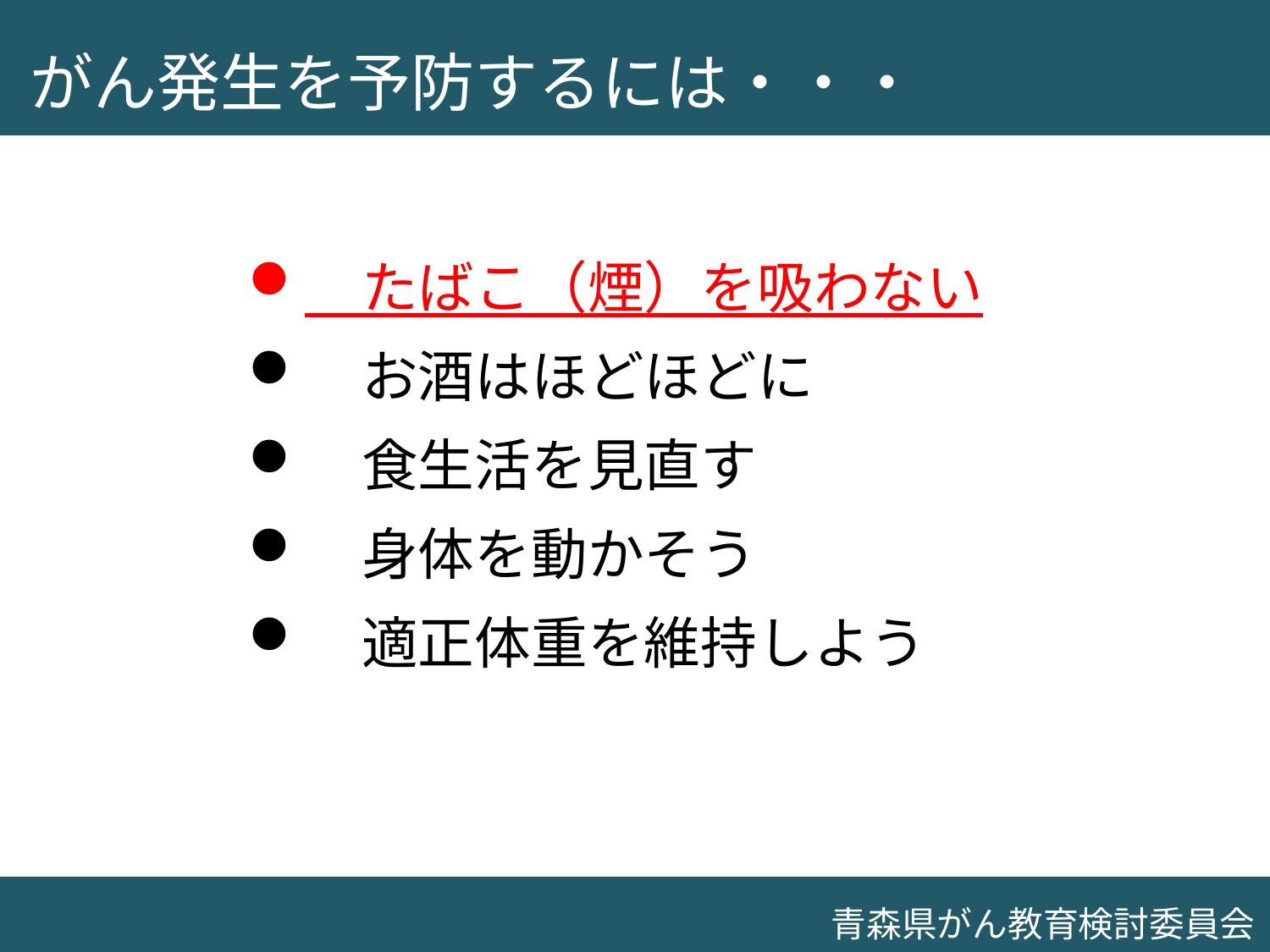

がん発生を予防するには・・・
　たばこ（煙）を吸わない
　お酒はほどほどに
　食生活を見直す
　身体を動かそう
　適正体重を維持しよう

青森県がん教育検討委員会